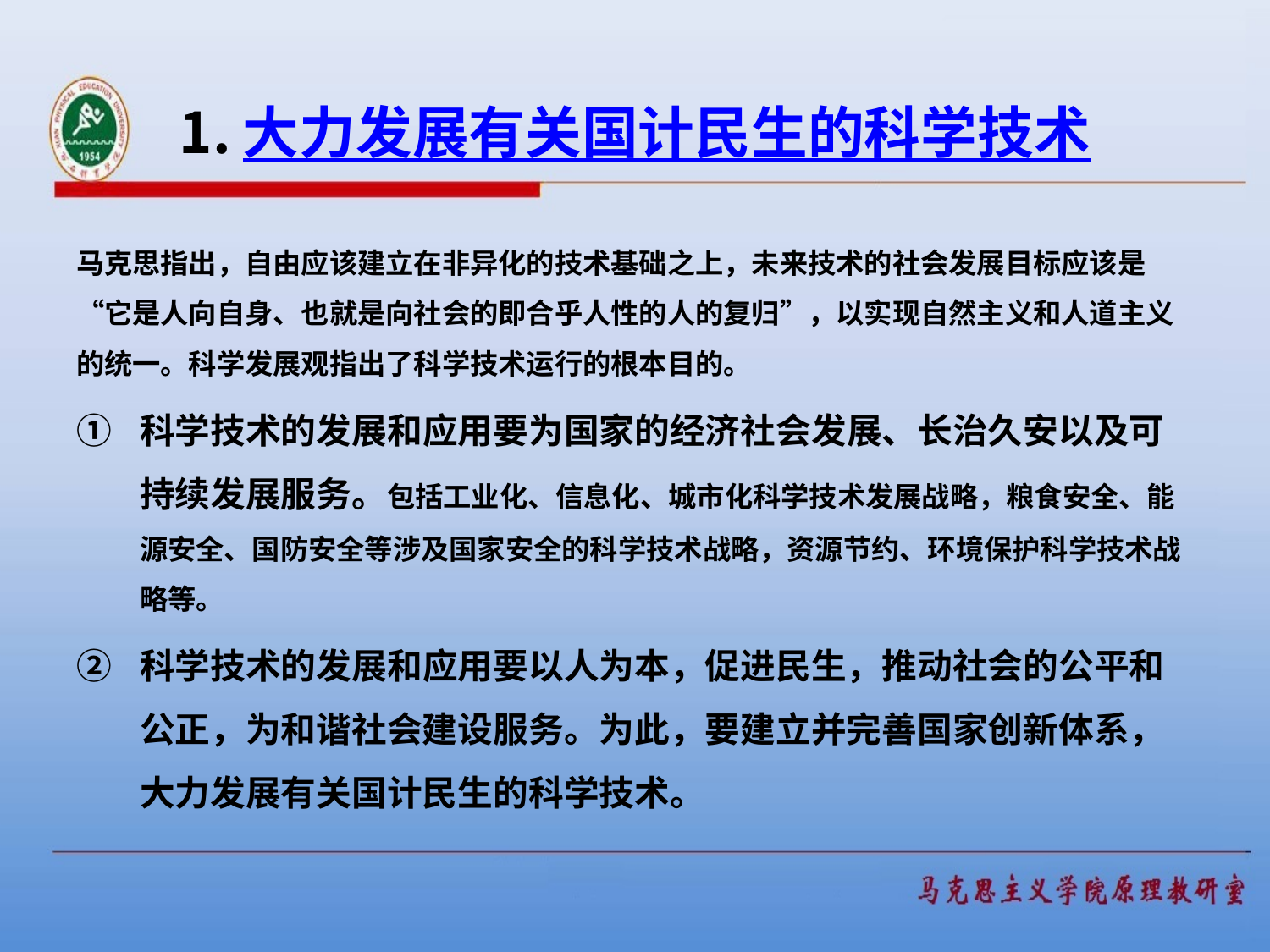

# 大力发展有关国计民生的科学技术
马克思指出，自由应该建立在非异化的技术基础之上，未来技术的社会发展目标应该是“它是人向自身、也就是向社会的即合乎人性的人的复归”，以实现自然主义和人道主义的统一。科学发展观指出了科学技术运行的根本目的。
科学技术的发展和应用要为国家的经济社会发展、长治久安以及可持续发展服务。包括工业化、信息化、城市化科学技术发展战略，粮食安全、能源安全、国防安全等涉及国家安全的科学技术战略，资源节约、环境保护科学技术战略等。
科学技术的发展和应用要以人为本，促进民生，推动社会的公平和公正，为和谐社会建设服务。为此，要建立并完善国家创新体系，大力发展有关国计民生的科学技术。